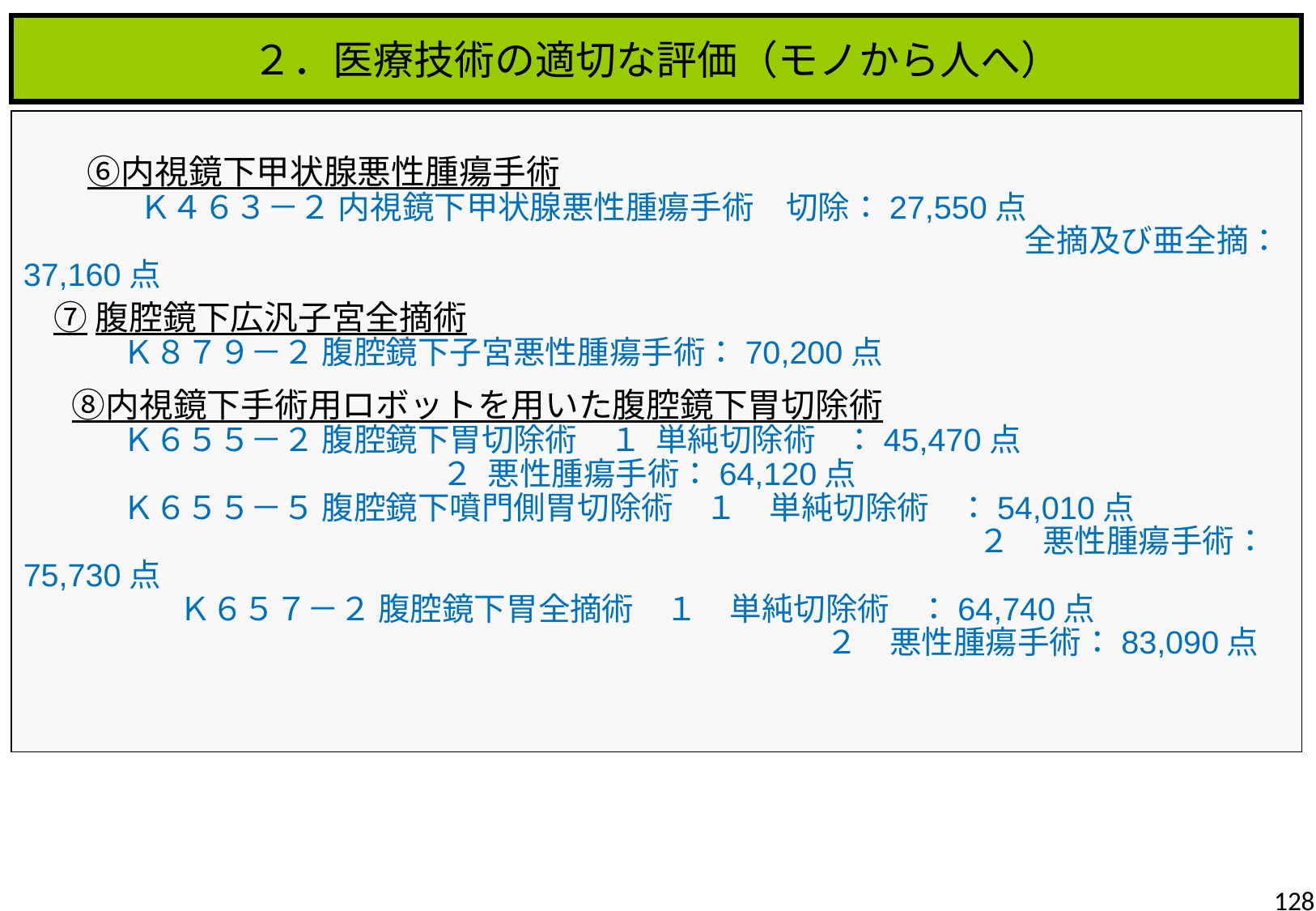

２．医療技術の適切な評価（モノから人へ）

　　⑥内視鏡下甲状腺悪性腫瘍手術
　　　     Ｋ４６３－２ 内視鏡下甲状腺悪性腫瘍手術　切除：27,550点
　　　　　　　　　　　　　　　　　　　　　　　　　　　　　　      全摘及び亜全摘：37,160点
     ⑦腹腔鏡下広汎子宮全摘術
             Ｋ８７９－２ 腹腔鏡下子宮悪性腫瘍手術：70,200点

　  ⑧内視鏡下手術用ロボットを用いた腹腔鏡下胃切除術
             Ｋ６５５－２ 腹腔鏡下胃切除術　１  単純切除術    ：45,470点
                                                          ２  悪性腫瘍手術：64,120点
             Ｋ６５５－５ 腹腔鏡下噴門側胃切除術　１　単純切除術    ：54,010点
　　　　　　　　　　　　　　　　　　　　　　　　　　    　　　２　悪性腫瘍手術：75,730点
　　　　    Ｋ６５７－２ 腹腔鏡下胃全摘術　１　単純切除術    ：64,740点
　　　　　　　　　　　　　　　　　　　　　　　　     ２　悪性腫瘍手術：83,090点

128